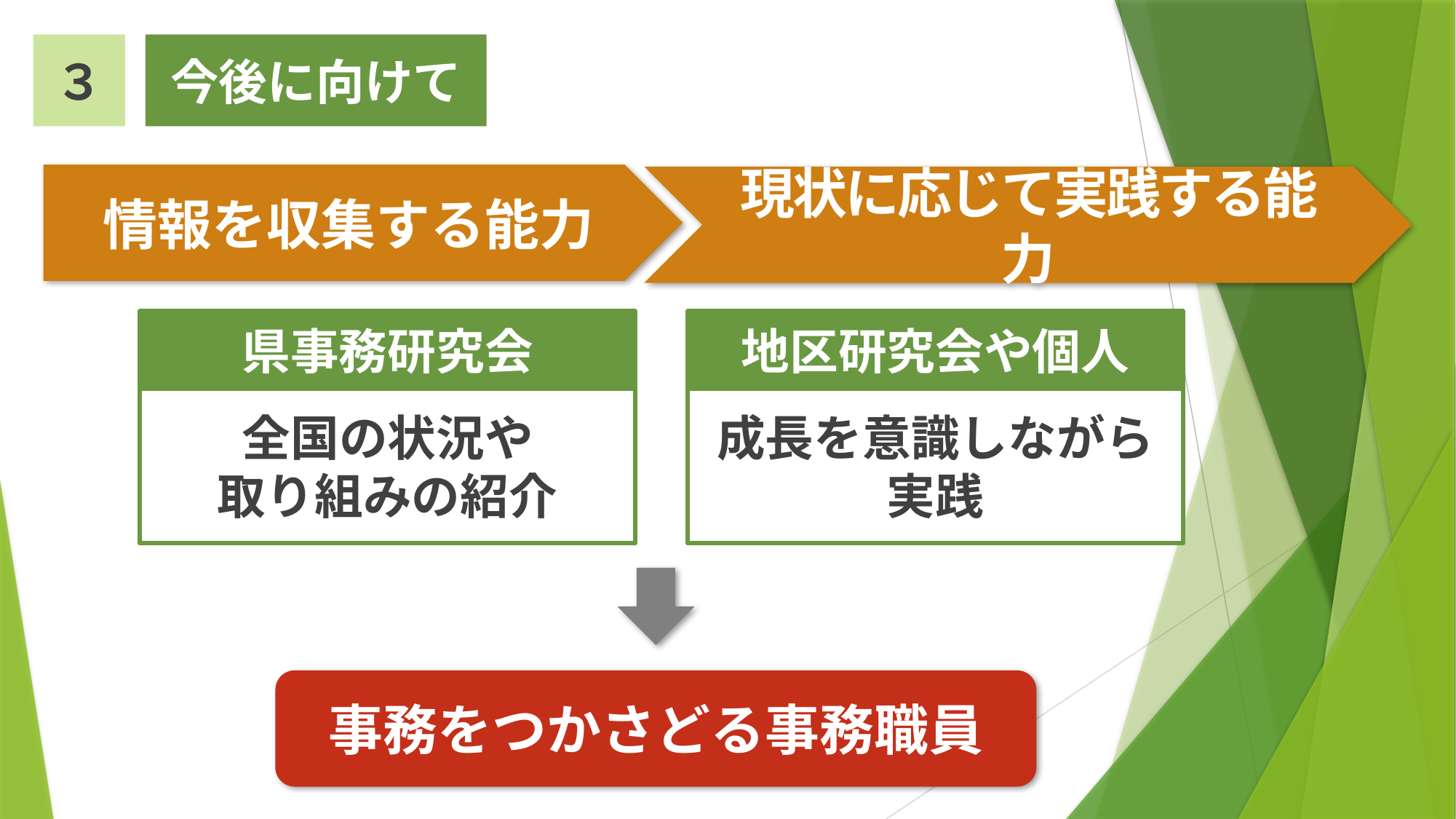

３
今後に向けて
情報を収集する能力
現状に応じて実践する能力
県事務研究会
全国の状況や
取り組みの紹介
地区研究会や個人
成長を意識しながら実践

事務をつかさどる事務職員